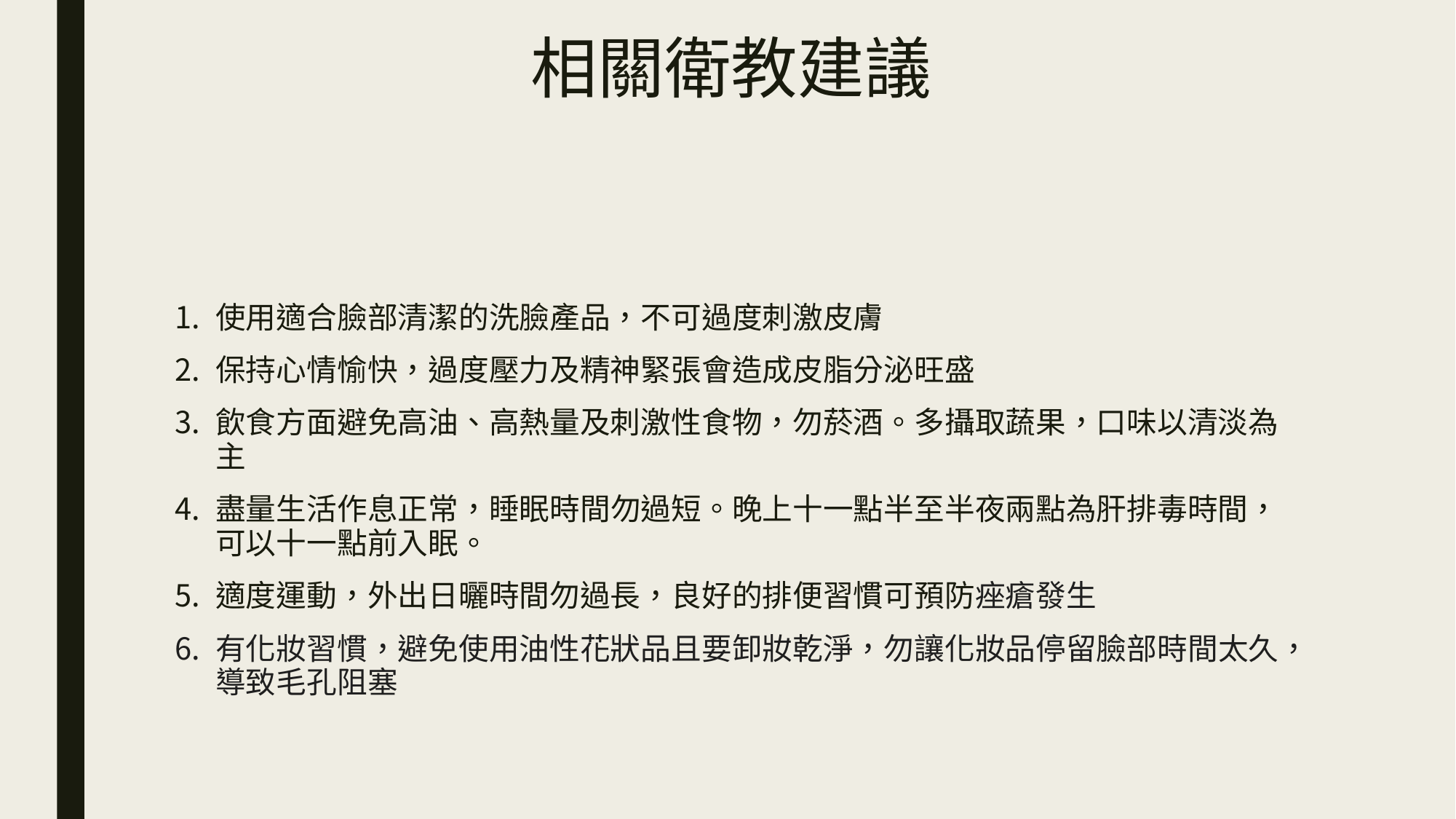

# 相關衛教建議

使用適合臉部清潔的洗臉產品，不可過度刺激皮膚
保持心情愉快，過度壓力及精神緊張會造成皮脂分泌旺盛
飲食方面避免高油、高熱量及刺激性食物，勿菸酒。多攝取蔬果，口味以清淡為主
盡量生活作息正常，睡眠時間勿過短。晚上十一點半至半夜兩點為肝排毒時間，可以十一點前入眠。
適度運動，外出日曬時間勿過長，良好的排便習慣可預防痤瘡發生
有化妝習慣，避免使用油性花狀品且要卸妝乾淨，勿讓化妝品停留臉部時間太久，導致毛孔阻塞